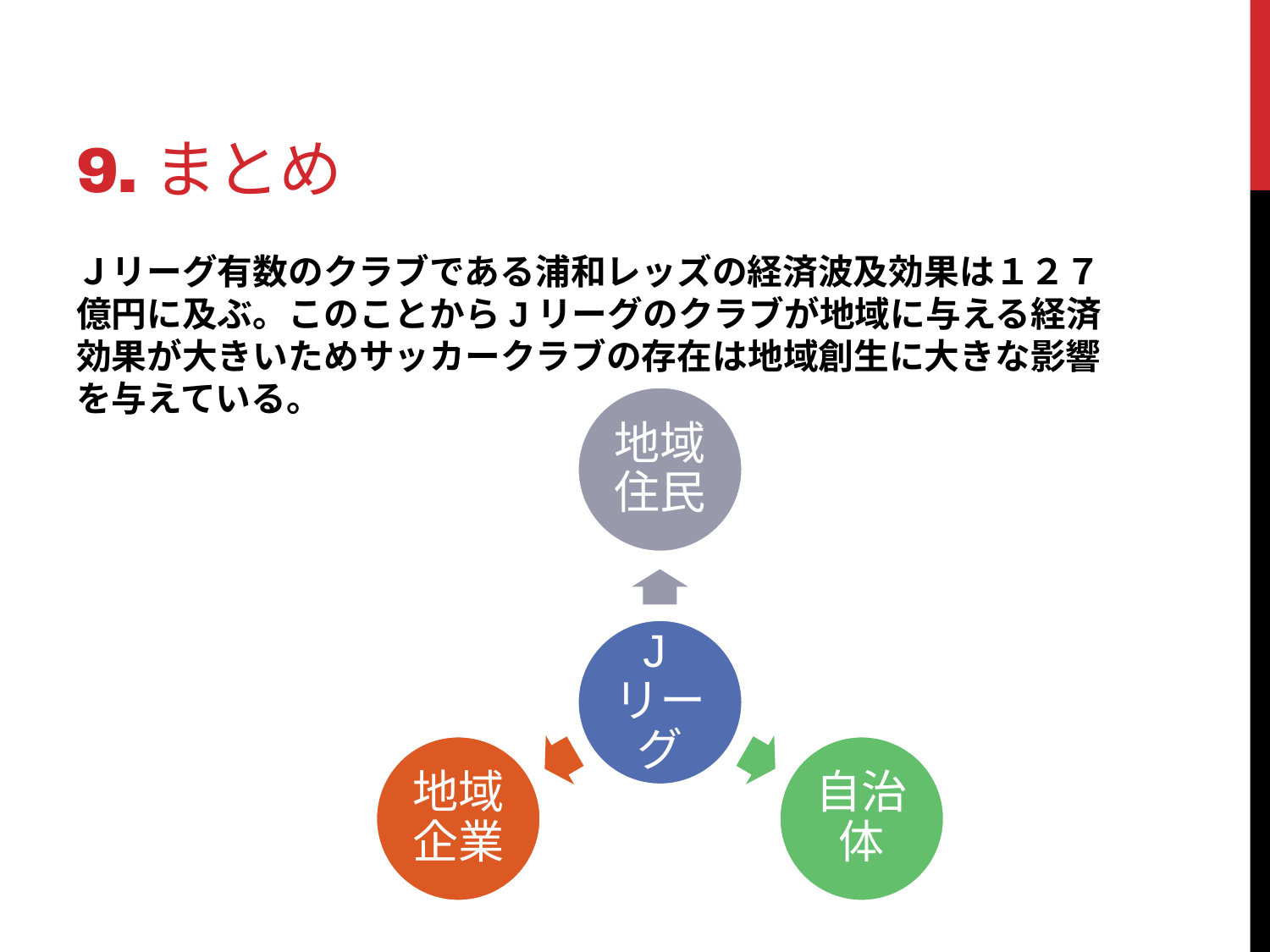

# 9.まとめ
Ｊリーグ有数のクラブである浦和レッズの経済波及効果は１２７億円に及ぶ。このことからJリーグのクラブが地域に与える経済効果が大きいためサッカークラブの存在は地域創生に大きな影響を与えている。

Jリーグ

地域住民

自治体

地域企業